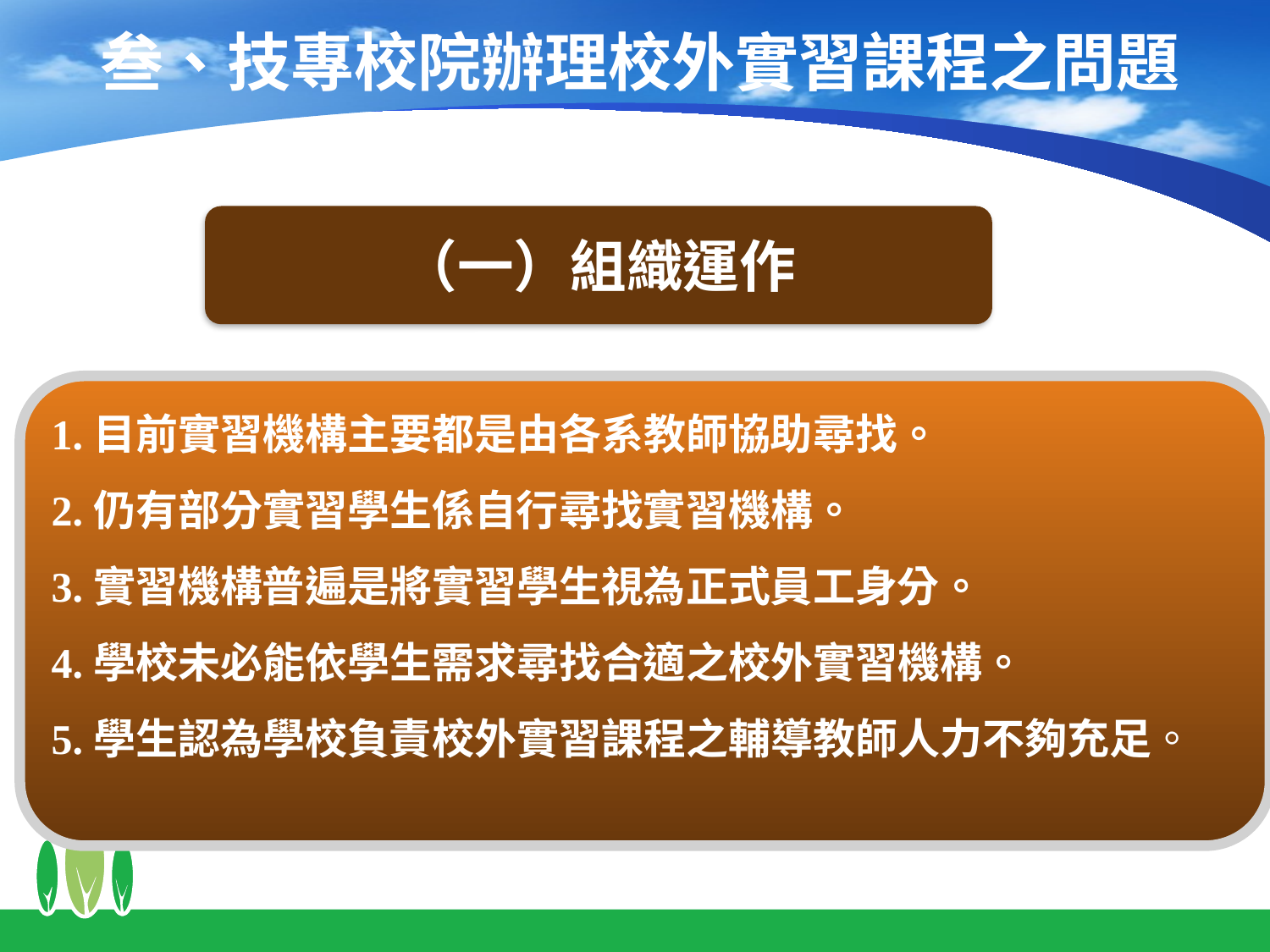

# 叁、技專校院辦理校外實習課程之問題
（一）組織運作
1.目前實習機構主要都是由各系教師協助尋找。
2.仍有部分實習學生係自行尋找實習機構。
3.實習機構普遍是將實習學生視為正式員工身分。
4.學校未必能依學生需求尋找合適之校外實習機構。
5.學生認為學校負責校外實習課程之輔導教師人力不夠充足。